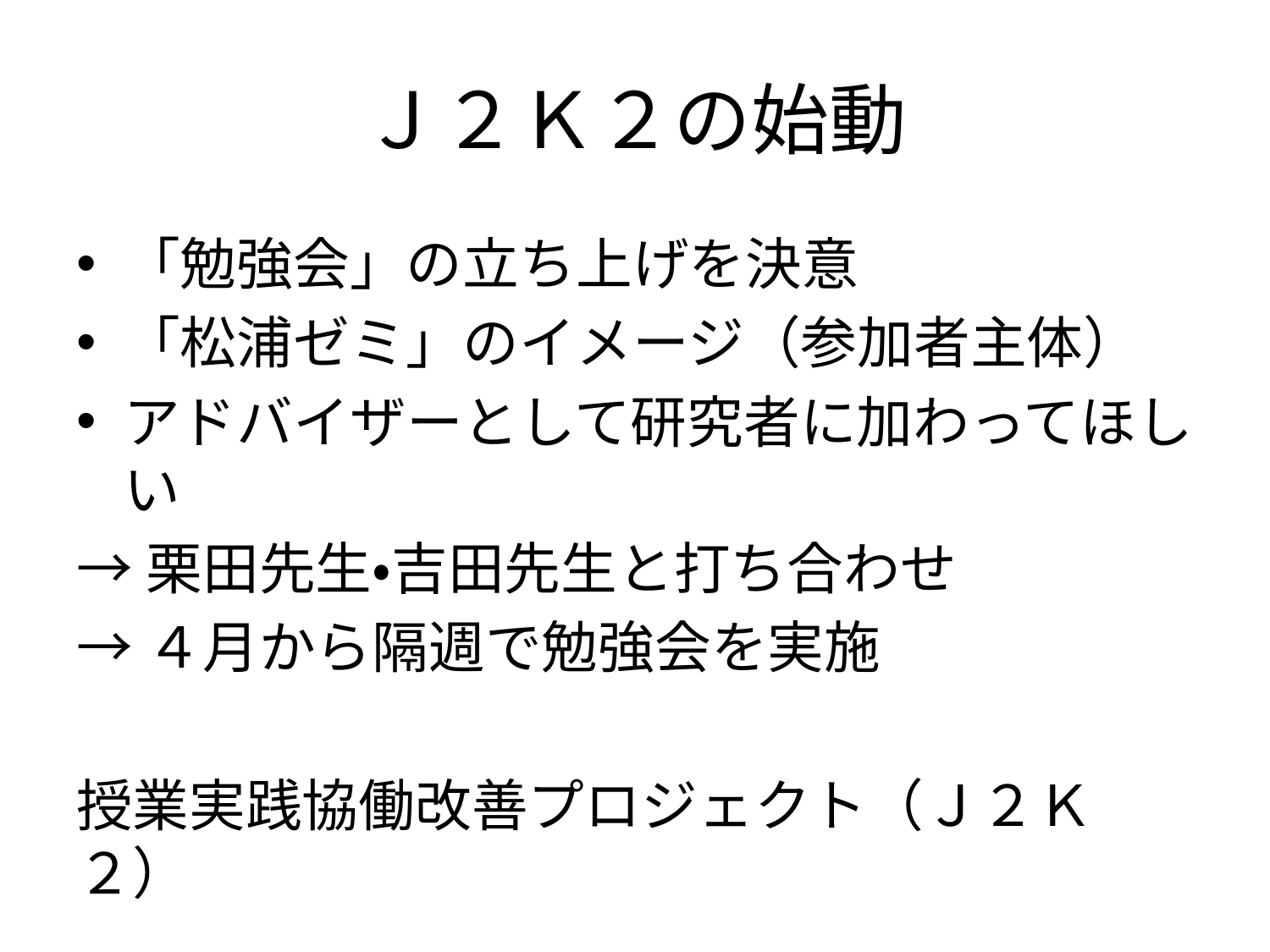

# Ｊ２Ｋ２の始動
「勉強会」の立ち上げを決意
「松浦ゼミ」のイメージ（参加者主体）
アドバイザーとして研究者に加わってほしい
→栗田先生・吉田先生と打ち合わせ
→４月から隔週で勉強会を実施

授業実践協働改善プロジェクト（Ｊ２Ｋ２）